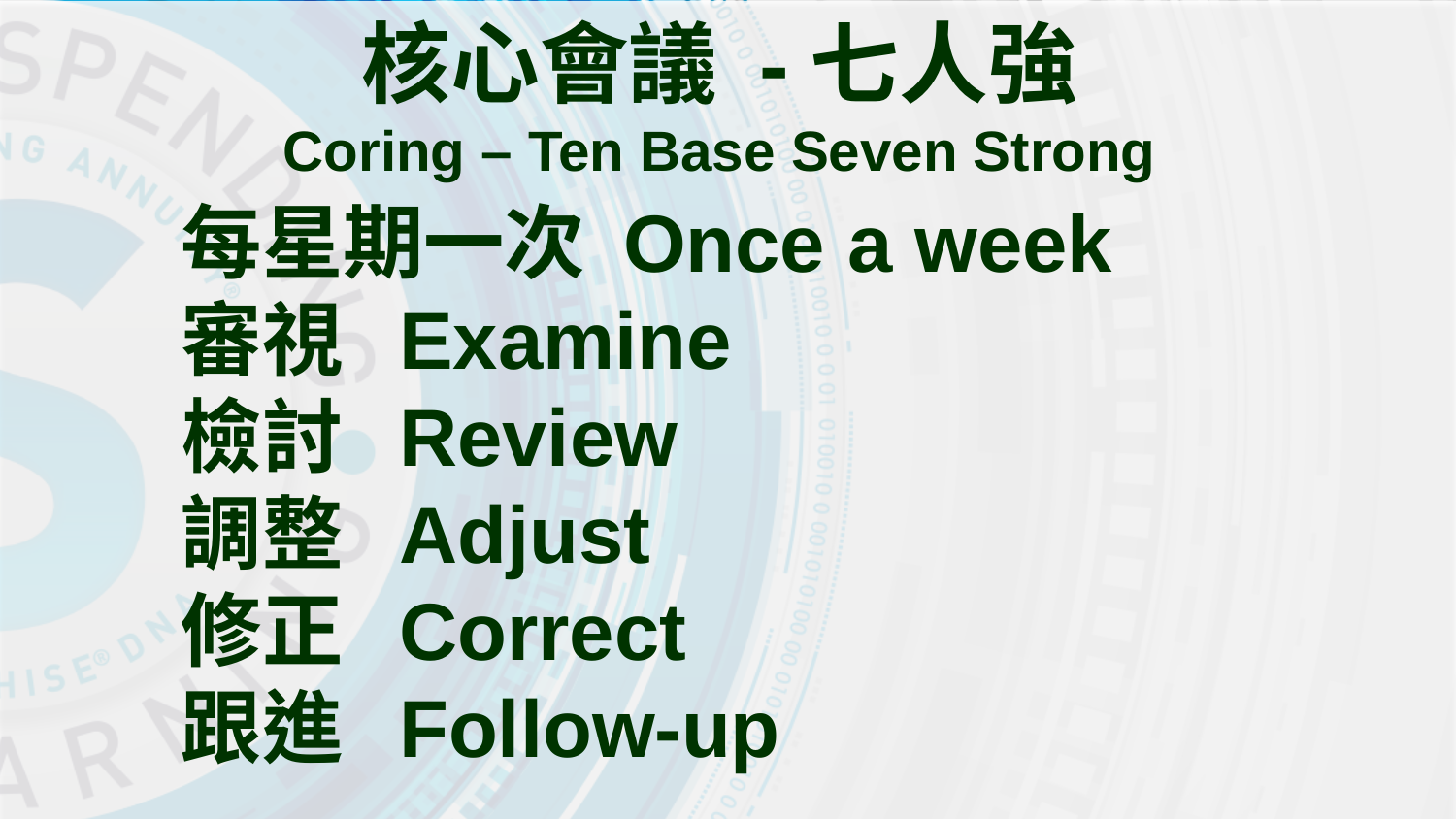

# 核心會議 -七人強 Coring – Ten Base Seven Strong
每星期一次 Once a week
審視  Examine
檢討  Review
調整  Adjust
修正  Correct
跟進  Follow-up